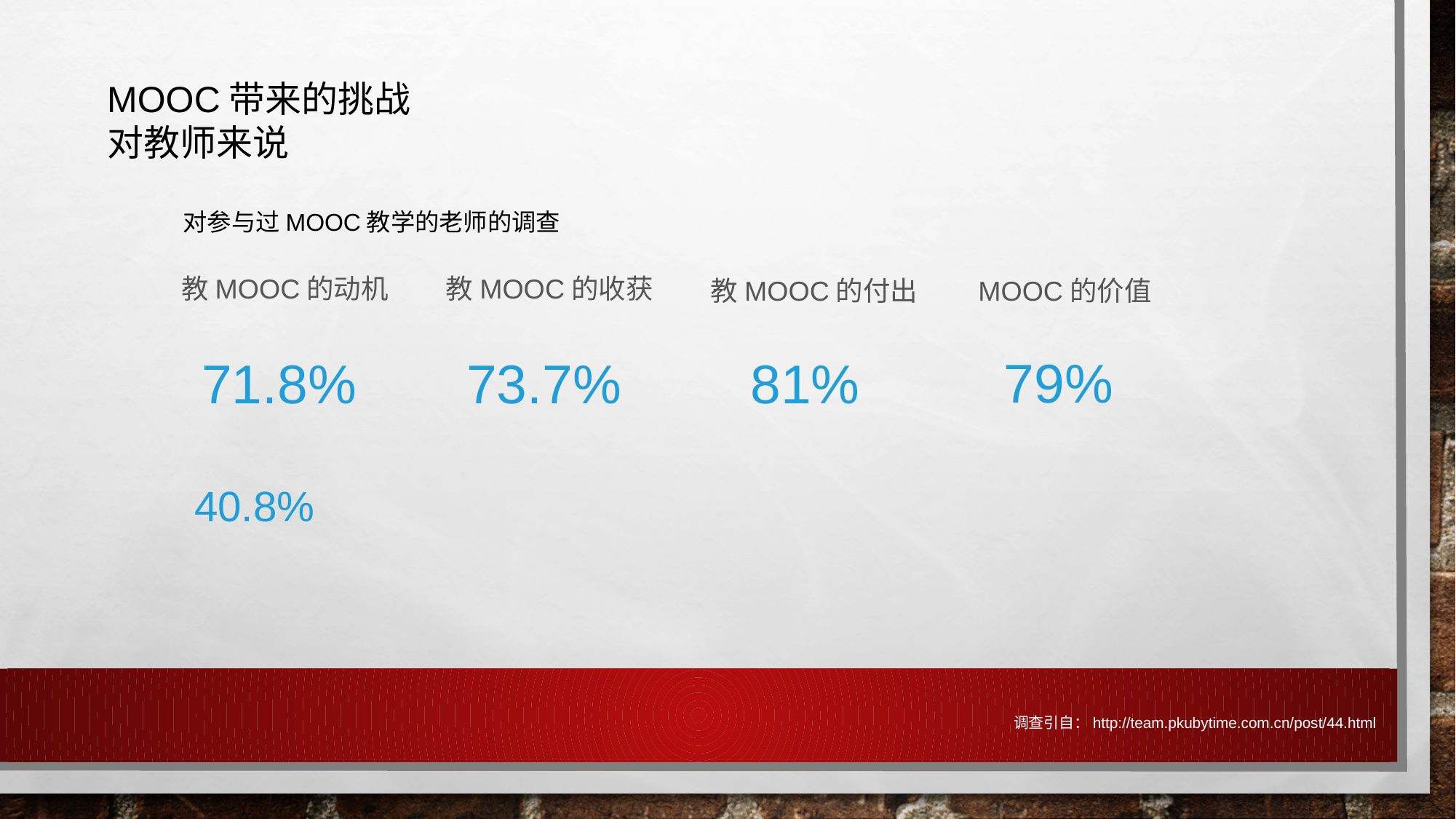

MOOC带来的挑战
对教师来说
对参与过MOOC教学的老师的调查
教MOOC的动机
教MOOC的收获
教MOOC的付出
MOOC的价值
79%
81%
71.8%
73.7%
40.8%
调查引自：http://team.pkubytime.com.cn/post/44.html